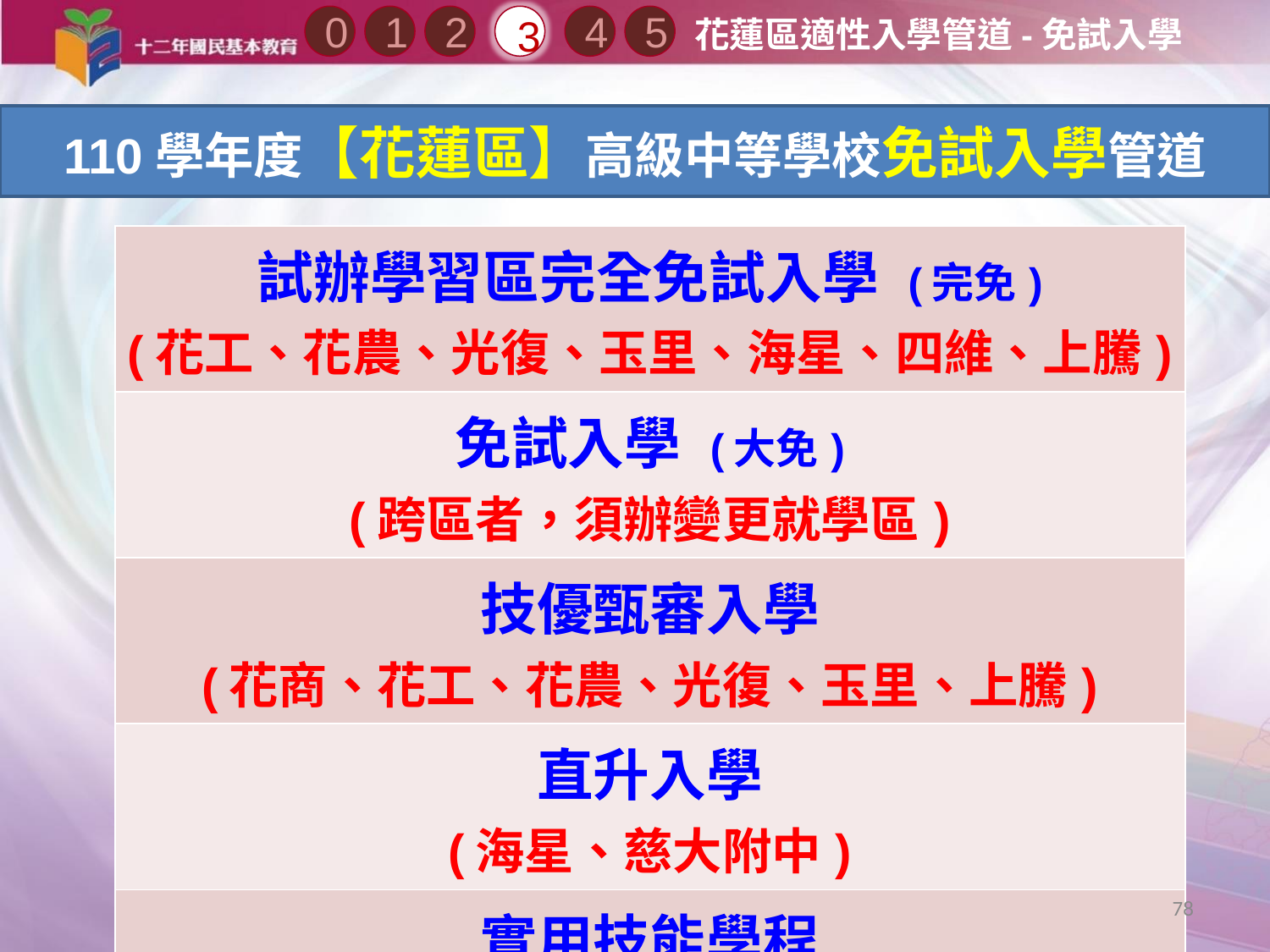

0
2
3
1
4
5
花蓮區適性入學管道-免試入學
110學年度【花蓮區】高級中等學校免試入學管道
| 試辦學習區完全免試入學 (完免) (花工、花農、光復、玉里、海星、四維、上騰) |
| --- |
| 免試入學 (大免) (跨區者，須辦變更就學區) |
| 技優甄審入學 (花商、花工、花農、光復、玉里、上騰) |
| 直升入學 (海星、慈大附中) |
| 實用技能學程 (花商) |
78